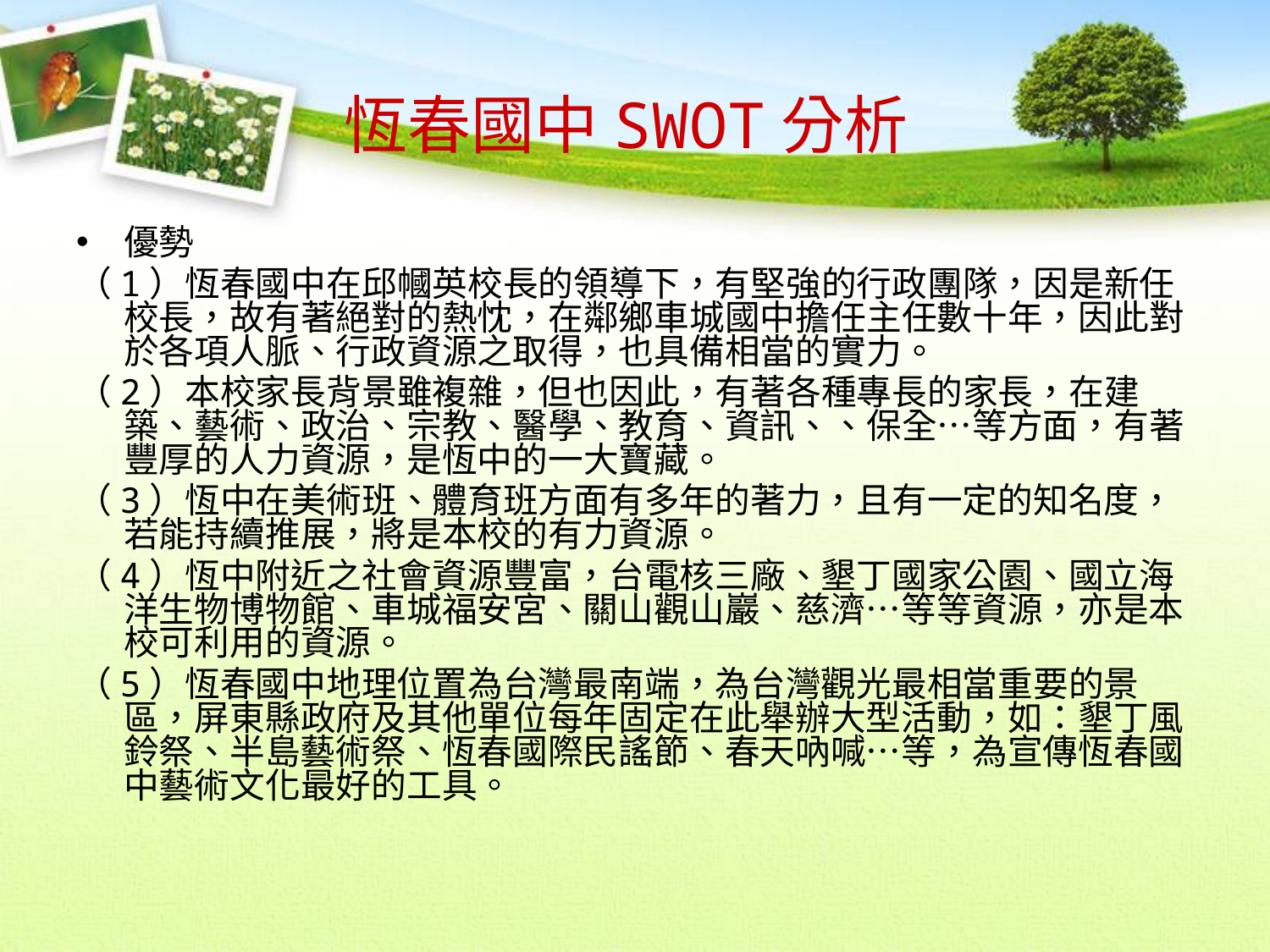

# 恆春國中SWOT分析
優勢
（1）恆春國中在邱幗英校長的領導下，有堅強的行政團隊，因是新任校長，故有著絕對的熱忱，在鄰鄉車城國中擔任主任數十年，因此對於各項人脈、行政資源之取得，也具備相當的實力。
（2）本校家長背景雖複雜，但也因此，有著各種專長的家長，在建築、藝術、政治、宗教、醫學、教育、資訊、、保全…等方面，有著豐厚的人力資源，是恆中的一大寶藏。
（3）恆中在美術班、體育班方面有多年的著力，且有一定的知名度，若能持續推展，將是本校的有力資源。
（4）恆中附近之社會資源豐富，台電核三廠、墾丁國家公園、國立海洋生物博物館、車城福安宮、關山觀山巖、慈濟…等等資源，亦是本校可利用的資源。
（5）恆春國中地理位置為台灣最南端，為台灣觀光最相當重要的景區，屏東縣政府及其他單位每年固定在此舉辦大型活動，如：墾丁風鈴祭、半島藝術祭、恆春國際民謠節、春天吶喊…等，為宣傳恆春國中藝術文化最好的工具。